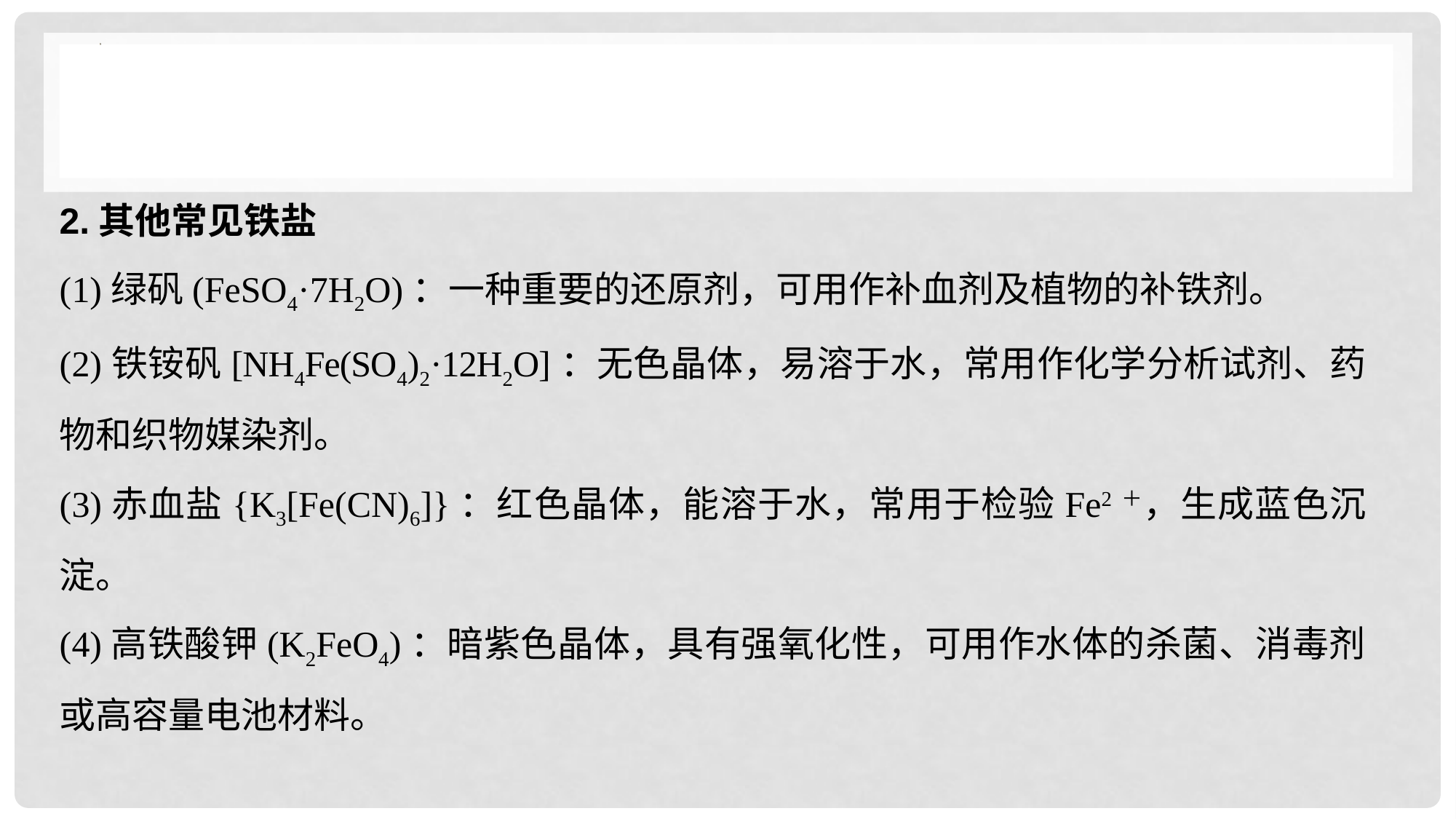

2.其他常见铁盐
(1)绿矾(FeSO4·7H2O)：一种重要的还原剂，可用作补血剂及植物的补铁剂。
(2)铁铵矾[NH4Fe(SO4)2·12H2O]：无色晶体，易溶于水，常用作化学分析试剂、药物和织物媒染剂。
(3)赤血盐{K3[Fe(CN)6]}：红色晶体，能溶于水，常用于检验Fe2＋，生成蓝色沉淀。
(4)高铁酸钾(K2FeO4)：暗紫色晶体，具有强氧化性，可用作水体的杀菌、消毒剂或高容量电池材料。